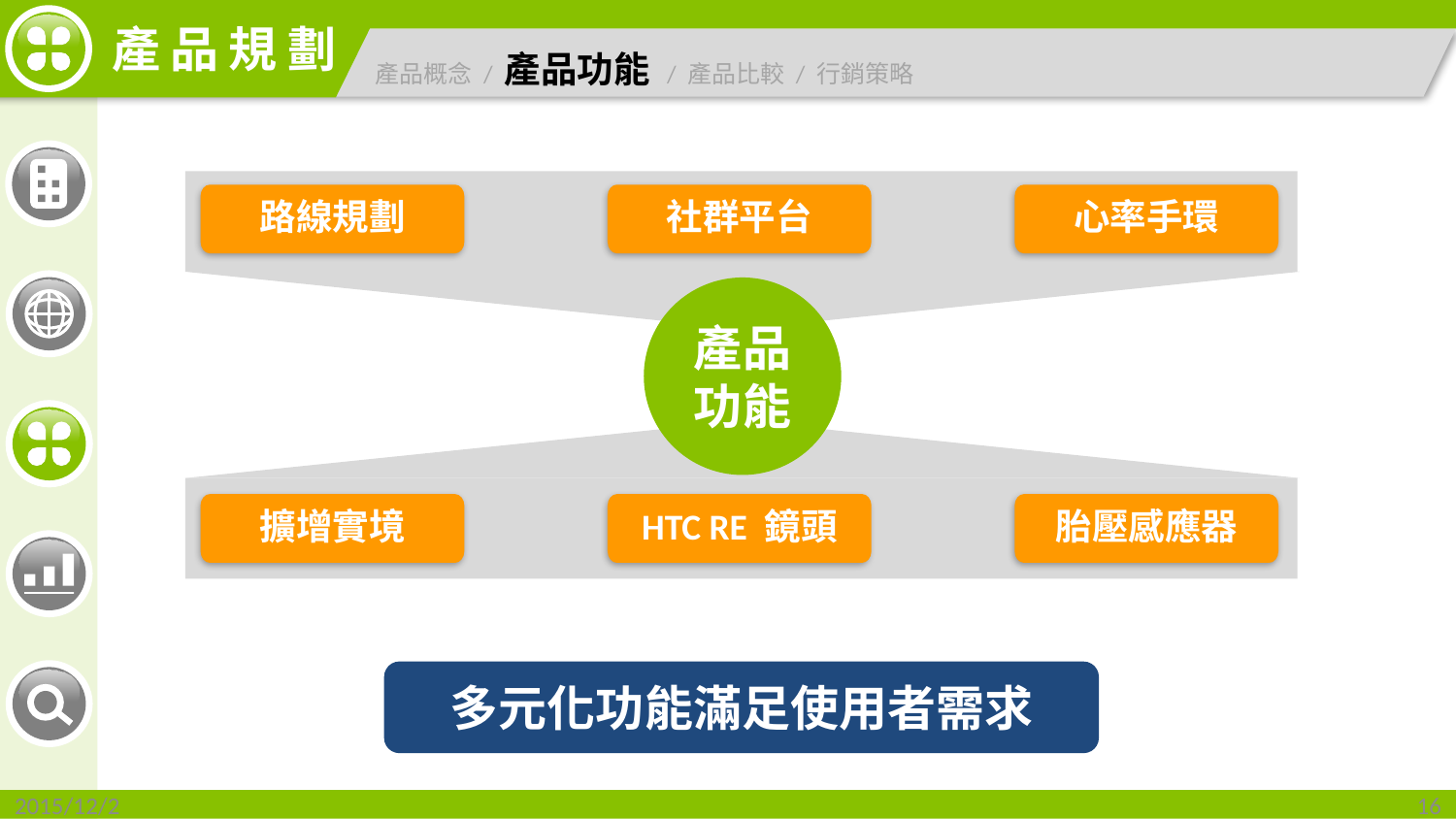

產品概念 / 產品功能 / 產品比較 / 行銷策略

路線規劃
社群平台
心率手環
產品功能

擴增實境
HTC RE 鏡頭
胎壓感應器
多元化功能滿足使用者需求
2015/12/2
16